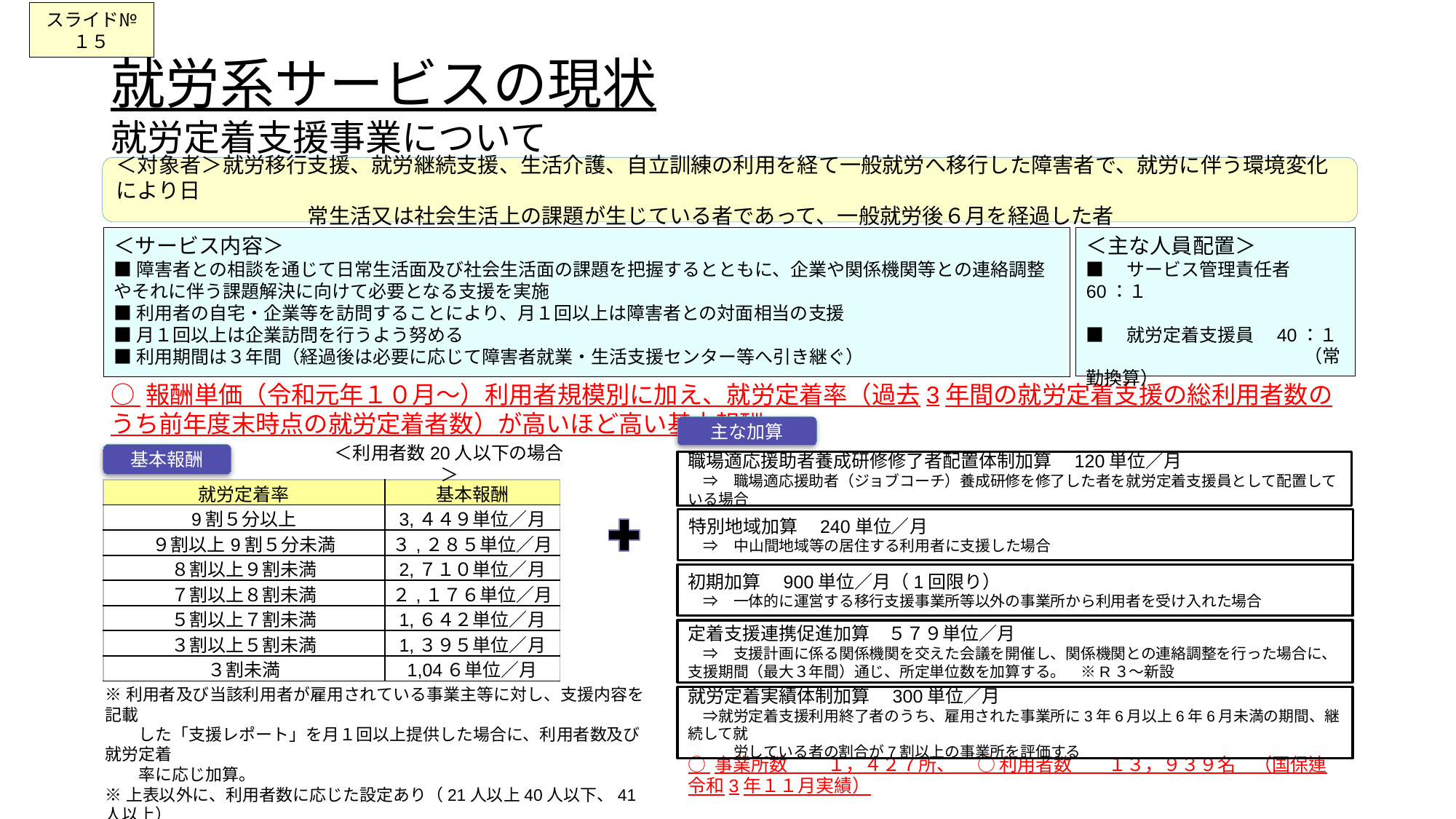

スライド№１５
# 就労系サービスの現状 就労定着支援事業について
＜対象者＞就労移行支援、就労継続支援、生活介護、自立訓練の利用を経て一般就労へ移行した障害者で、就労に伴う環境変化により日
　　　　　　　　　常生活又は社会生活上の課題が生じている者であって、一般就労後６月を経過した者
＜主な人員配置＞
■　サービス管理責任者　60：１

■　就労定着支援員　40：１
　　　　　　　　　　　　（常勤換算）
＜サービス内容＞
■障害者との相談を通じて日常生活面及び社会生活面の課題を把握するとともに、企業や関係機関等との連絡調整やそれに伴う課題解決に向けて必要となる支援を実施
■利用者の自宅・企業等を訪問することにより、月１回以上は障害者との対面相当の支援
■月１回以上は企業訪問を行うよう努める
■利用期間は３年間（経過後は必要に応じて障害者就業・生活支援センター等へ引き継ぐ）

○ 報酬単価（令和元年１０月～）利用者規模別に加え、就労定着率（過去3年間の就労定着支援の総利用者数のうち前年度末時点の就労定着者数）が高いほど高い基本報酬
主な加算
基本報酬
＜利用者数20人以下の場合＞
職場適応援助者養成研修修了者配置体制加算　120単位／月
　⇒　職場適応援助者（ジョブコーチ）養成研修を修了した者を就労定着支援員として配置している場合
| 就労定着率 | 基本報酬 |
| --- | --- |
| 9割５分以上 | 3,４４９単位／月 |
| ９割以上9割５分未満 | ３,２８５単位／月 |
| ８割以上９割未満 | 2,７１０単位／月 |
| ７割以上８割未満 | ２,１７６単位／月 |
| ５割以上７割未満 | 1,６４２単位／月 |
| ３割以上５割未満 | 1,３９５単位／月 |
| ３割未満 | 1,04６単位／月 |
特別地域加算　240単位／月
　⇒　中山間地域等の居住する利用者に支援した場合

初期加算　900単位／月（1回限り）
　⇒　一体的に運営する移行支援事業所等以外の事業所から利用者を受け入れた場合
定着支援連携促進加算　５７９単位／月
　⇒　支援計画に係る関係機関を交えた会議を開催し、関係機関との連絡調整を行った場合に、支援期間（最大３年間）通じ、所定単位数を加算する。　※R３～新設
※利用者及び当該利用者が雇用されている事業主等に対し、支援内容を記載
　　した「支援レポート」を月１回以上提供した場合に、利用者数及び就労定着
　　率に応じ加算。
※上表以外に、利用者数に応じた設定あり（21人以上40人以下、41人以上）
就労定着実績体制加算　300単位／月
　⇒就労定着支援利用終了者のうち、雇用された事業所に3年6月以上6年6月未満の期間、継続して就
　　　労している者の割合が7割以上の事業所を評価する
○ 事業所数　　 １，４２７所、 　○ 利用者数　　１３，９３９名　（国保連令和3年１１月実績）